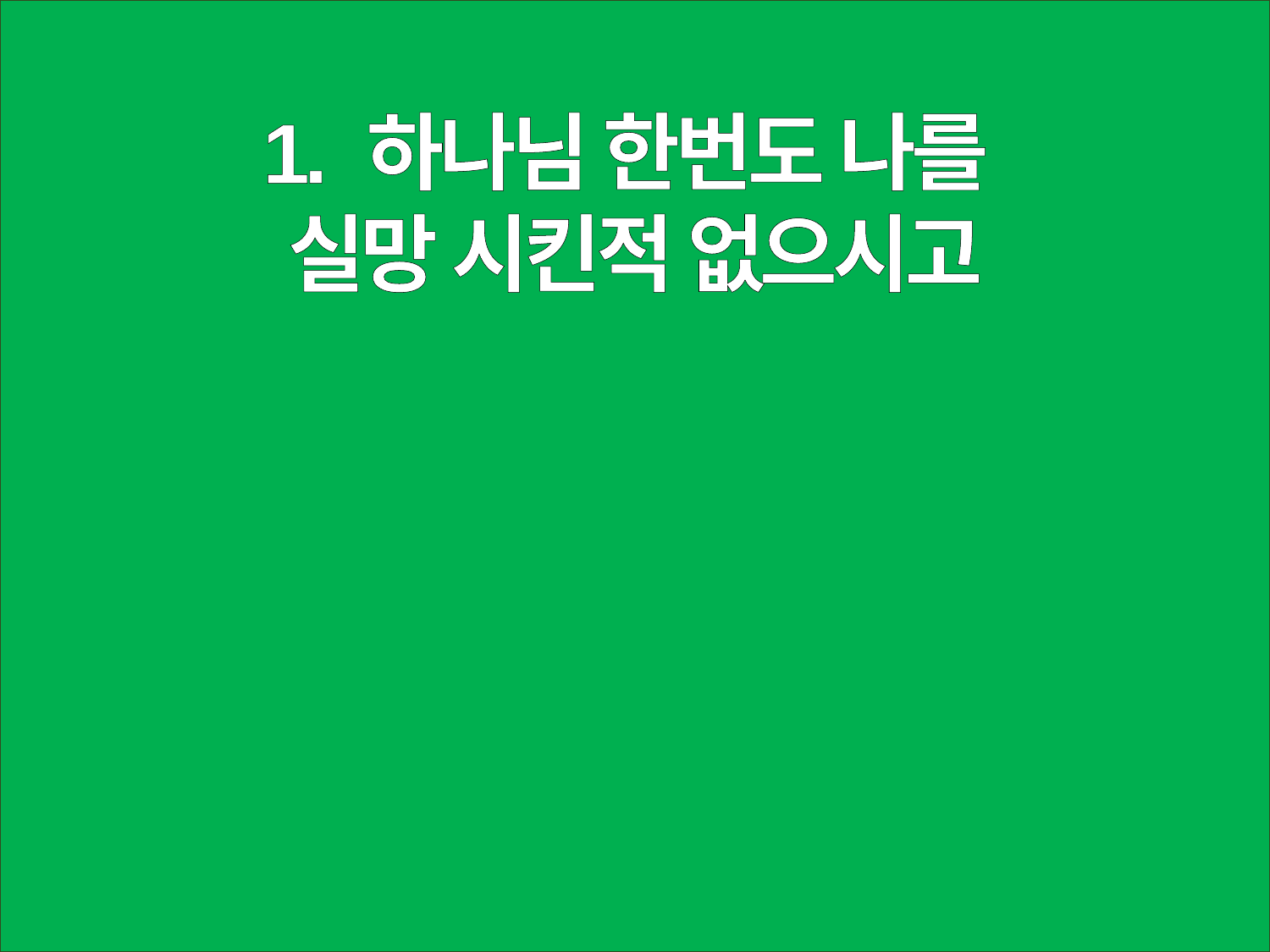

1. 하나님 한번도 나를
실망 시킨적 없으시고